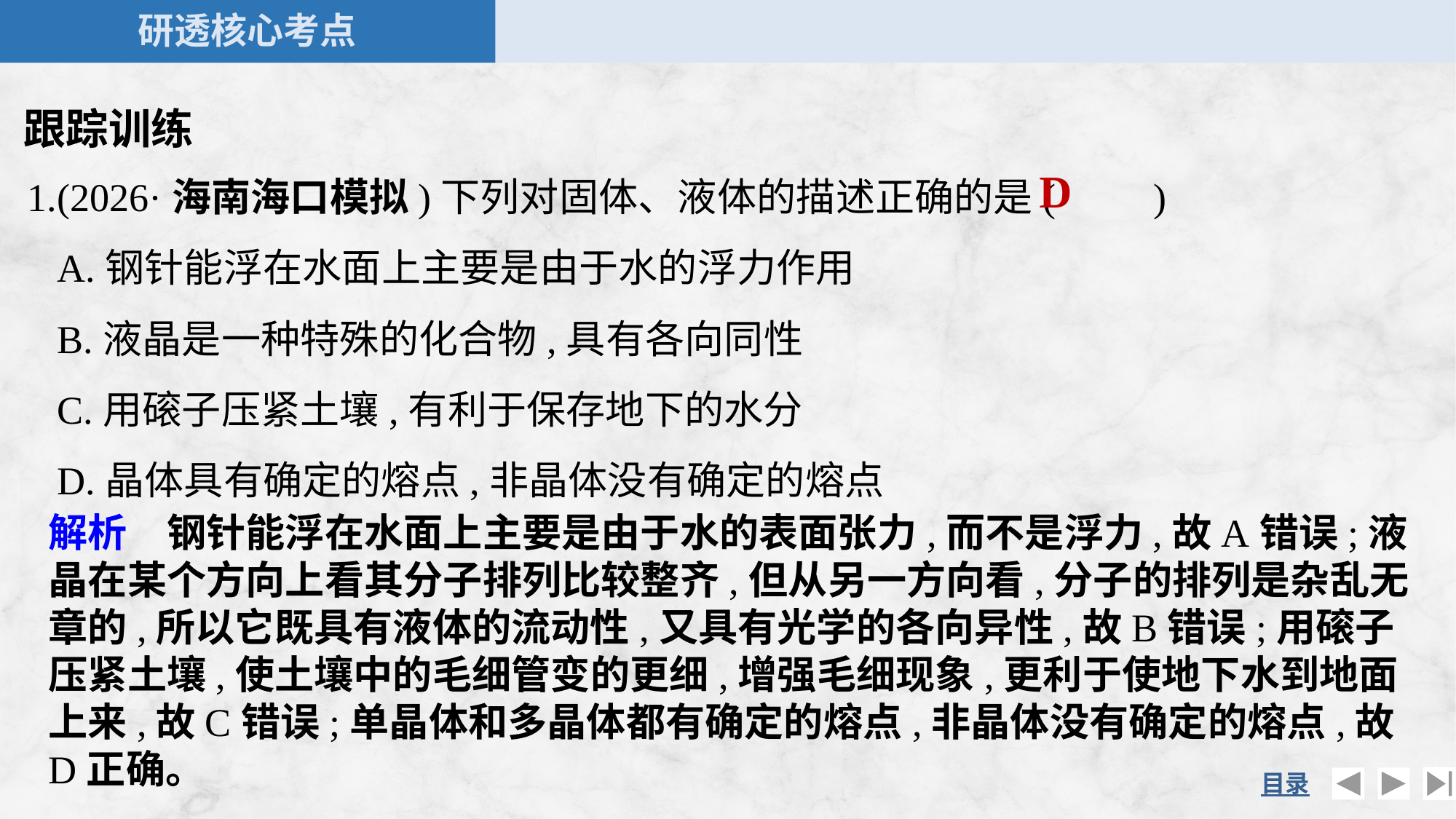

跟踪训练
1.(2026·海南海口模拟)下列对固体、液体的描述正确的是(　　)
A.钢针能浮在水面上主要是由于水的浮力作用
B.液晶是一种特殊的化合物,具有各向同性
C.用磙子压紧土壤,有利于保存地下的水分
D.晶体具有确定的熔点,非晶体没有确定的熔点
D
解析　钢针能浮在水面上主要是由于水的表面张力,而不是浮力,故A错误;液晶在某个方向上看其分子排列比较整齐,但从另一方向看,分子的排列是杂乱无章的,所以它既具有液体的流动性,又具有光学的各向异性,故B错误;用磙子压紧土壤,使土壤中的毛细管变的更细,增强毛细现象,更利于使地下水到地面上来,故C错误;单晶体和多晶体都有确定的熔点,非晶体没有确定的熔点,故D正确。